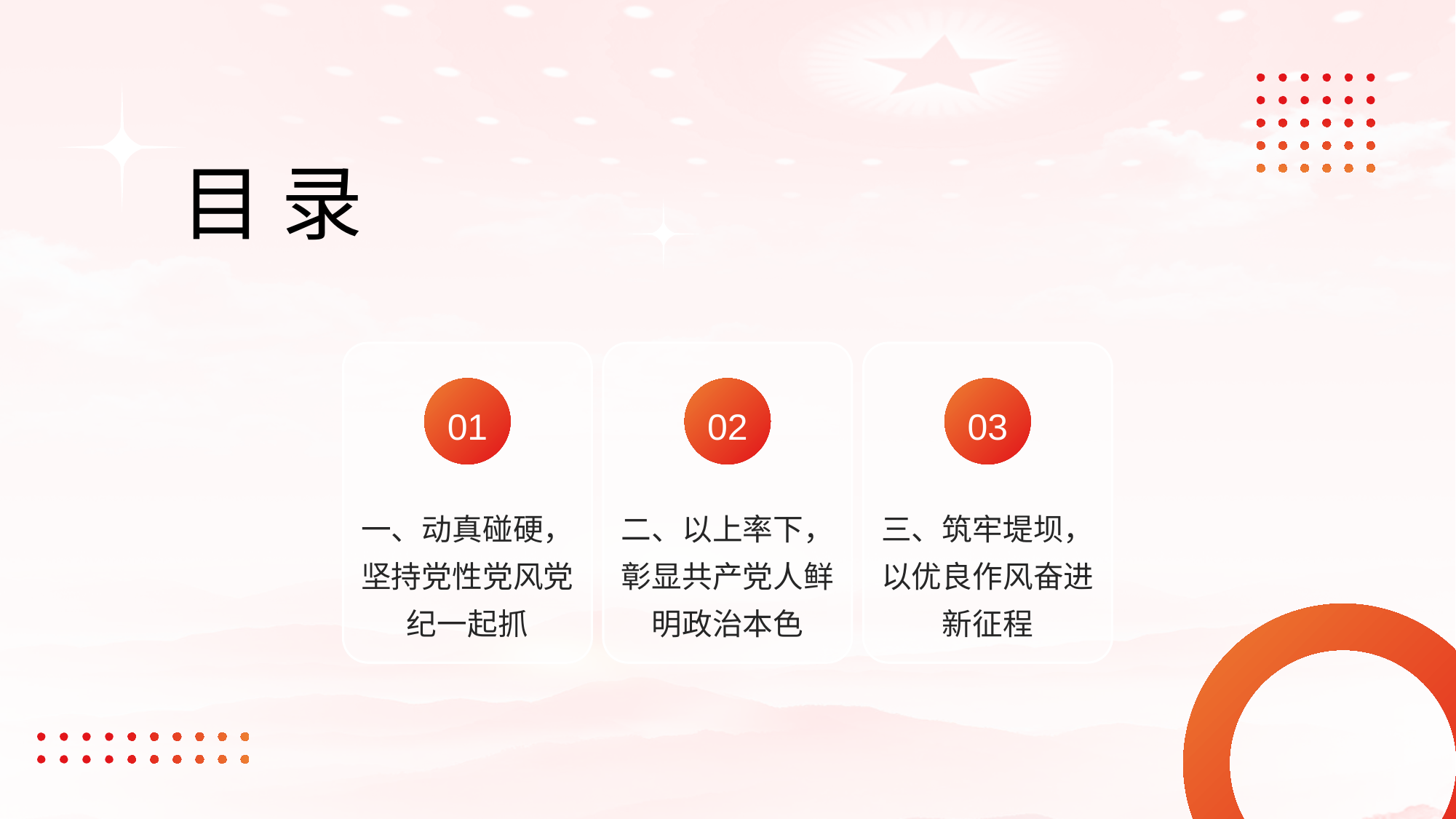

目 录

01
02
03
一、动真碰硬，坚持党性党风党纪一起抓
二、以上率下，彰显共产党人鲜明政治本色
三、筑牢堤坝，以优良作风奋进新征程